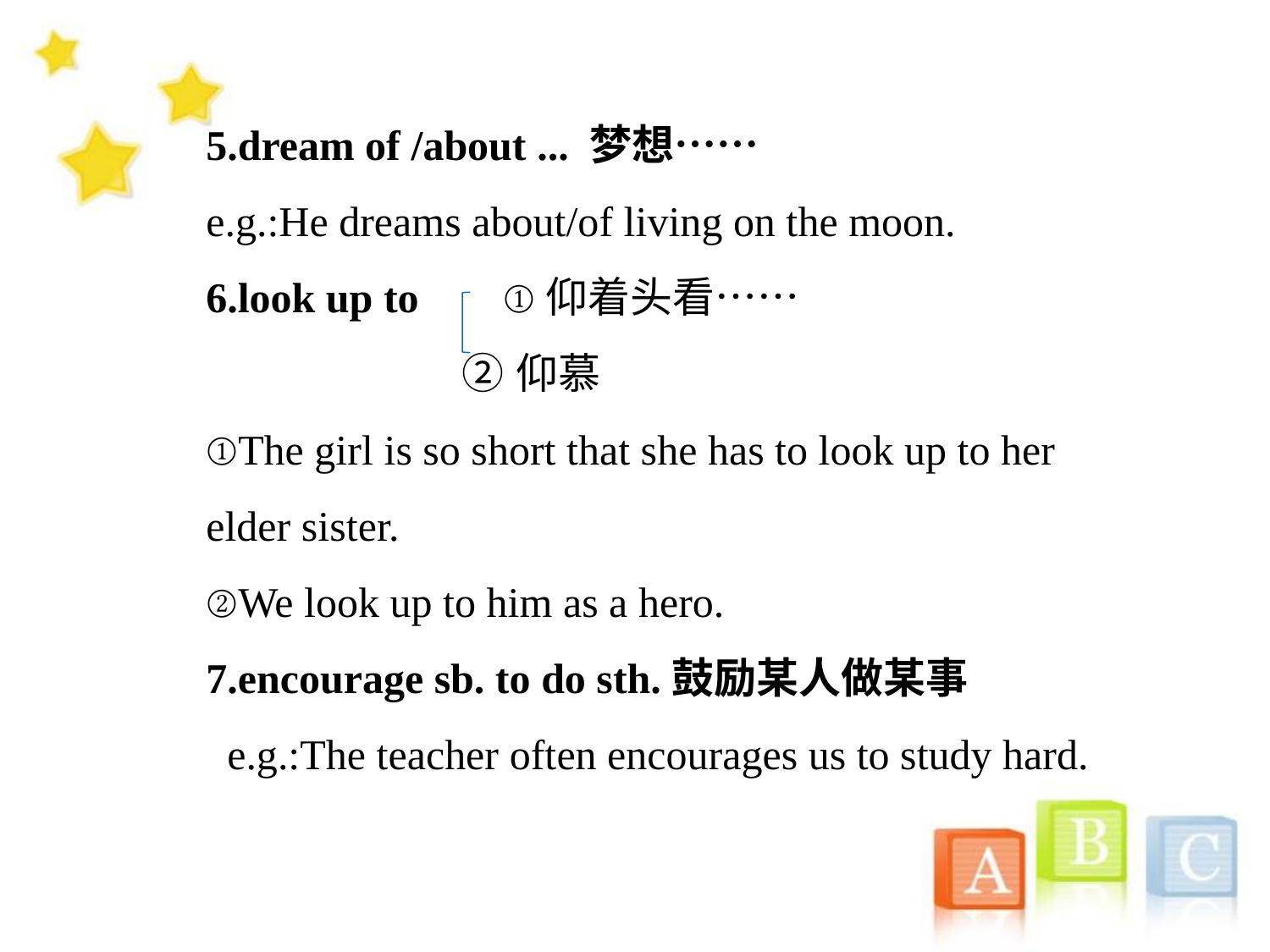

5.dream of /about ... 梦想……
e.g.:He dreams about/of living on the moon.
6.look up to        ①仰着头看……
                           ②仰慕
①The girl is so short that she has to look up to her elder sister.
②We look up to him as a hero.
7.encourage sb. to do sth.鼓励某人做某事
  e.g.:The teacher often encourages us to study hard.